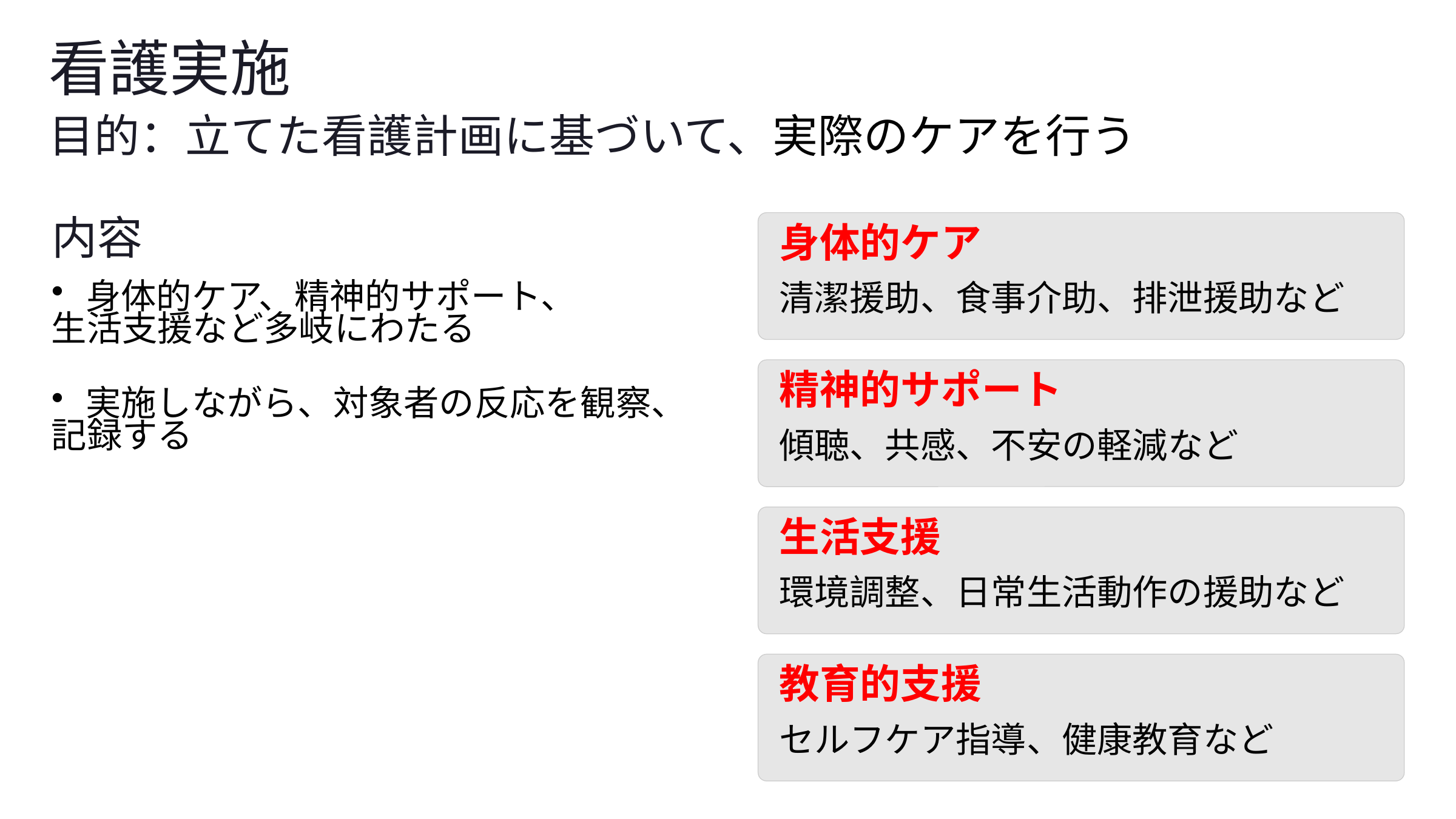

看護実施
目的：立てた看護計画に基づいて、実際のケアを行う

内容
身体的ケア
身体的ケア、精神的サポート、
生活支援など多岐にわたる
清潔援助、食事介助、排泄援助など

精神的サポート
実施しながら、対象者の反応を観察、
記録する
傾聴、共感、不安の軽減など

生活支援
環境調整、日常生活動作の援助など

教育的支援
セルフケア指導、健康教育など